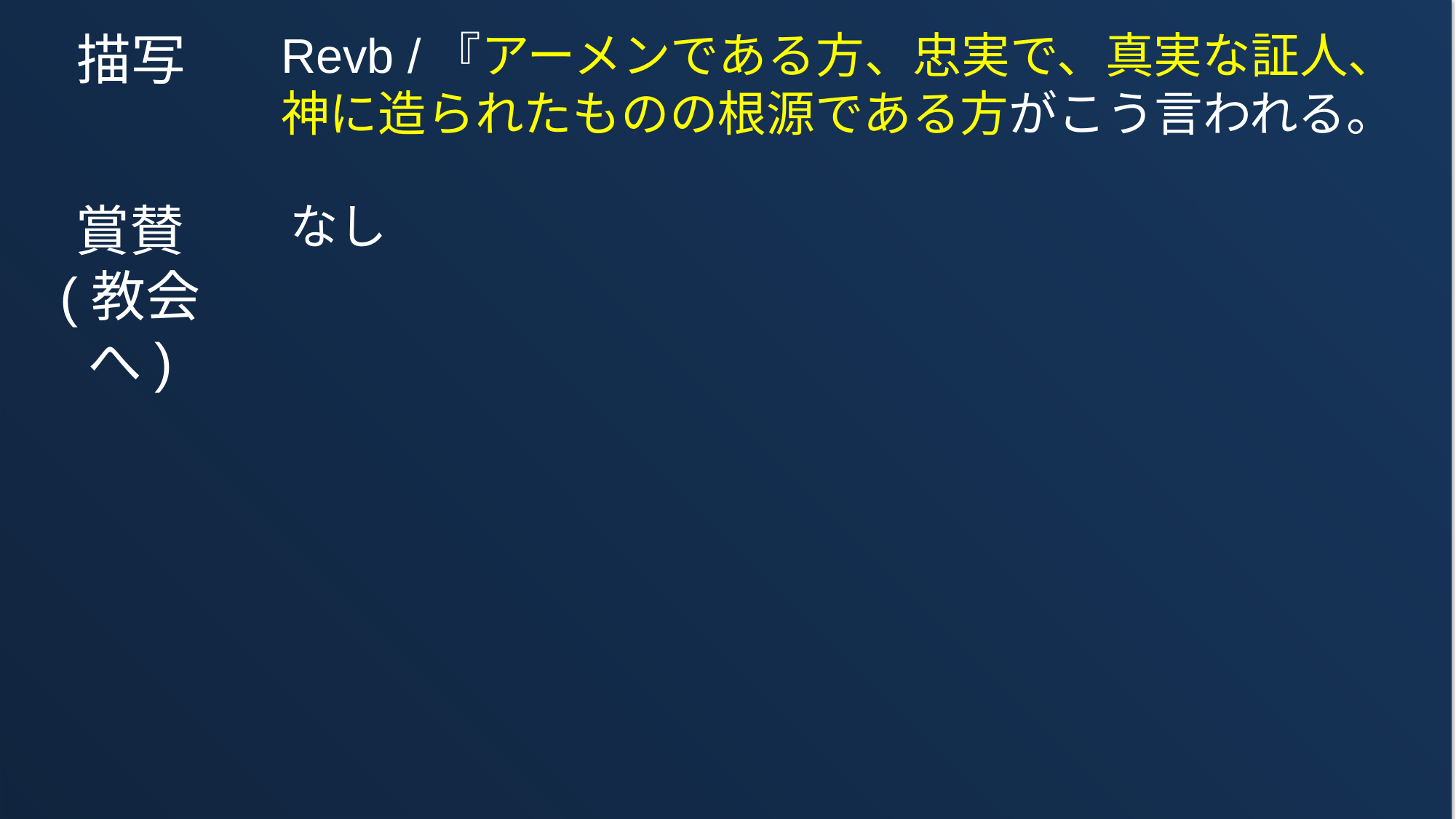

描写
Revb /『アーメンである方、忠実で、真実な証人、神に造られたものの根源である方がこう言われる。
賞賛
(教会へ)
なし